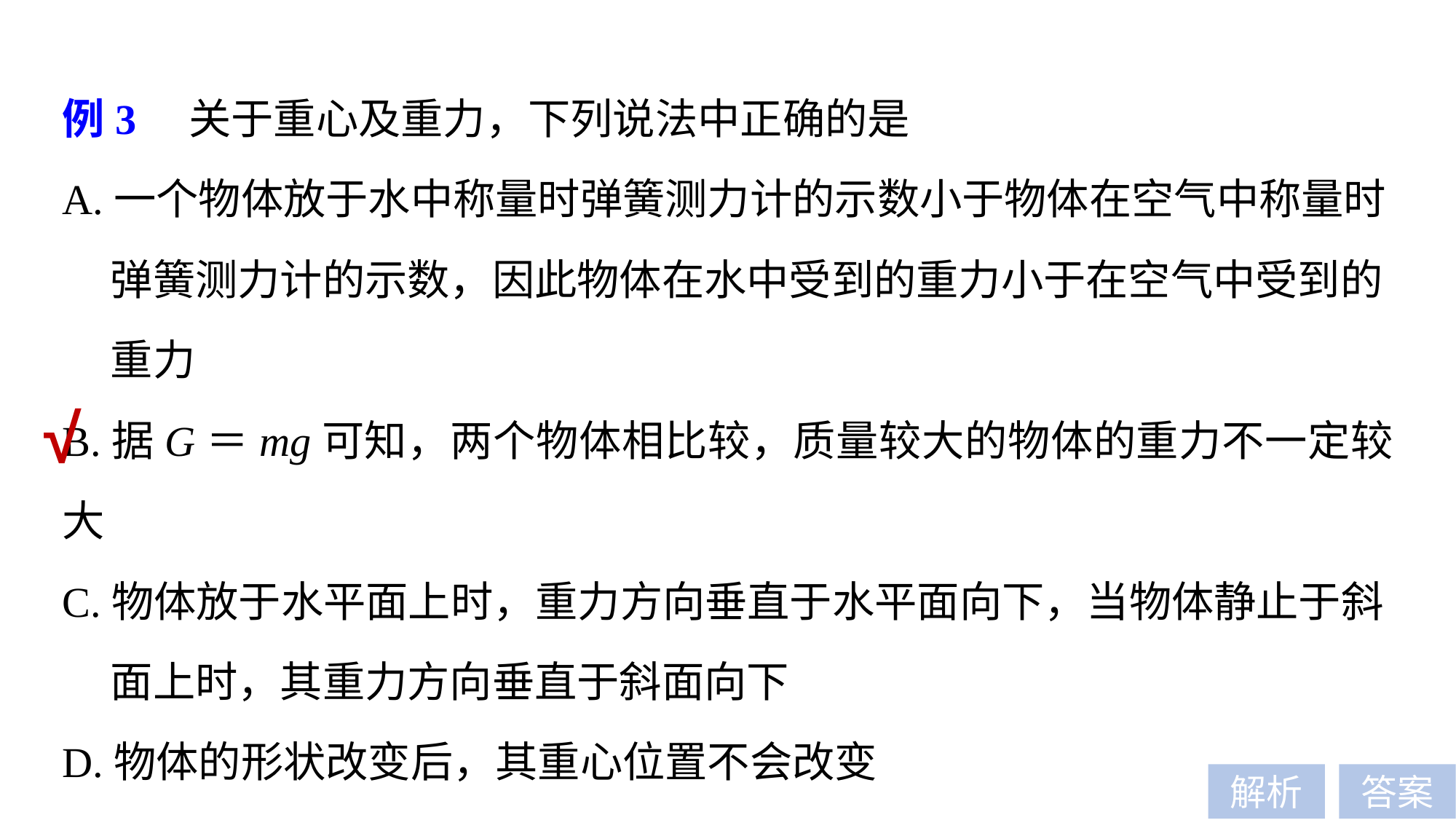

例3　关于重心及重力，下列说法中正确的是
A.一个物体放于水中称量时弹簧测力计的示数小于物体在空气中称量时
    弹簧测力计的示数，因此物体在水中受到的重力小于在空气中受到的
    重力
B.据G＝mg可知，两个物体相比较，质量较大的物体的重力不一定较大
C.物体放于水平面上时，重力方向垂直于水平面向下，当物体静止于斜
    面上时，其重力方向垂直于斜面向下
D.物体的形状改变后，其重心位置不会改变
√
解析
答案